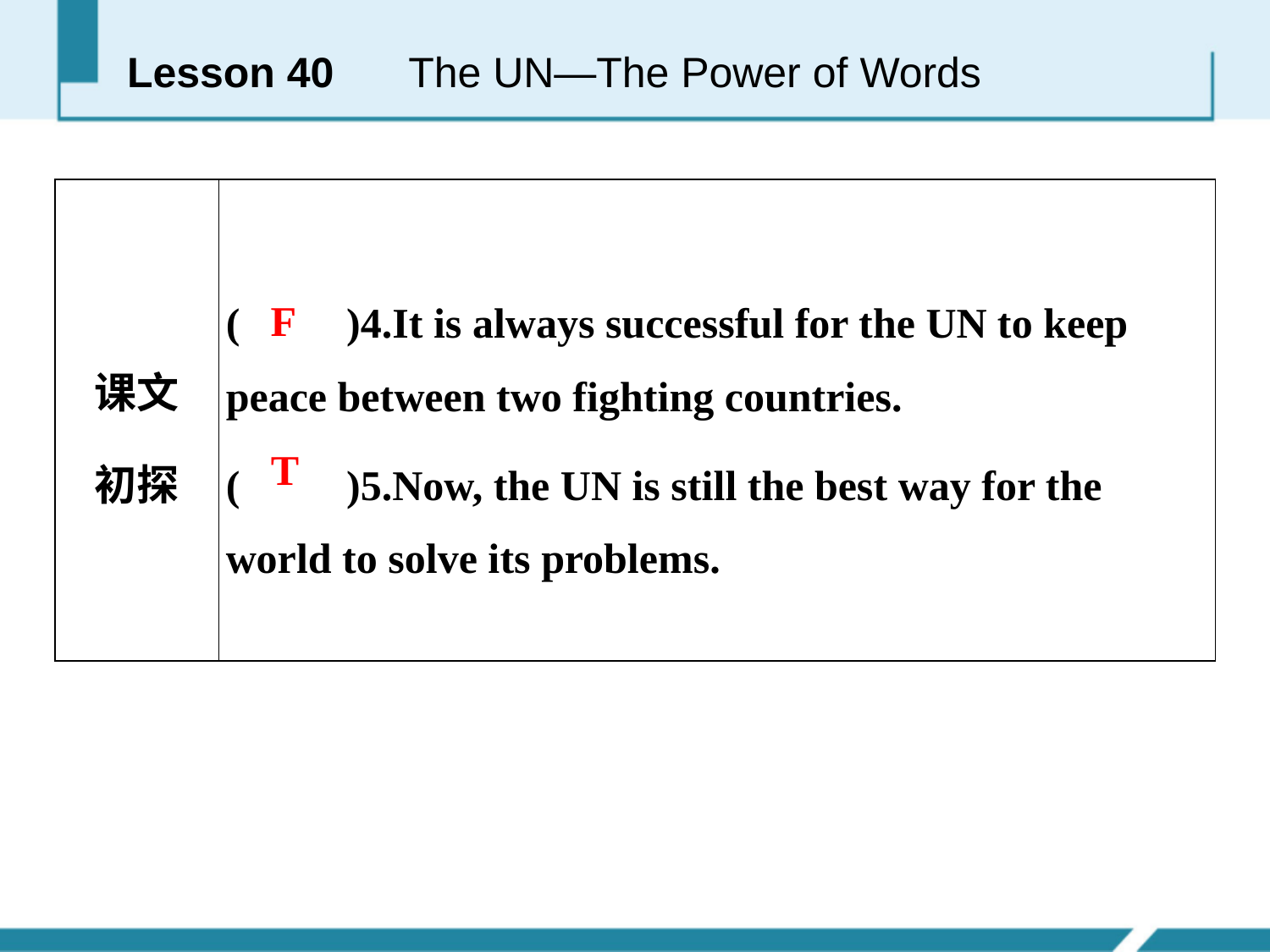

Lesson 40 　The UN—The Power of Words
| 课文 初探 | (　　)4.It is always successful for the UN to keep peace between two fighting countries. (　　)5.Now, the UN is still the best way for the world to solve its problems. |
| --- | --- |
F
T